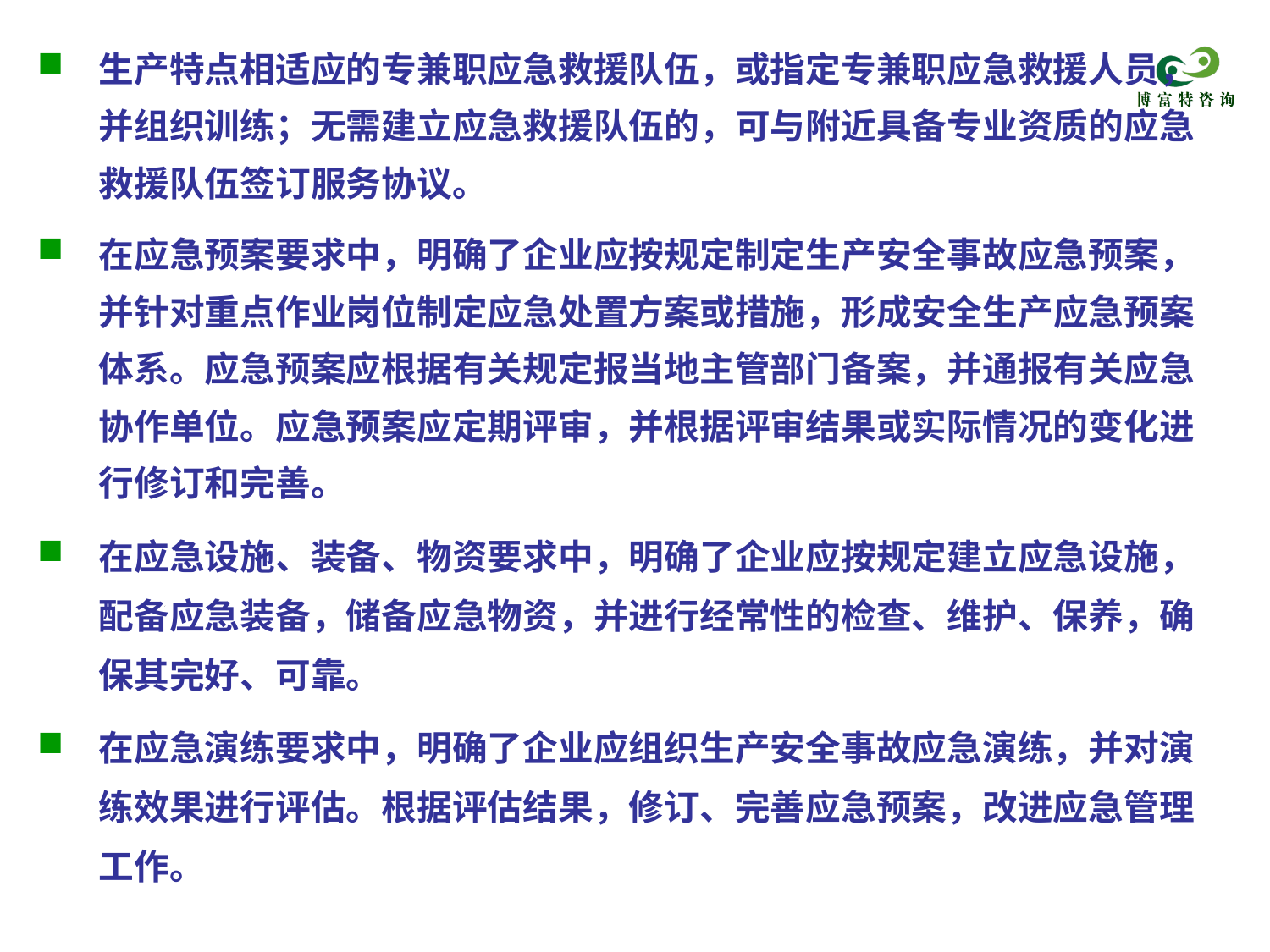

生产特点相适应的专兼职应急救援队伍，或指定专兼职应急救援人员，并组织训练；无需建立应急救援队伍的，可与附近具备专业资质的应急救援队伍签订服务协议。
在应急预案要求中，明确了企业应按规定制定生产安全事故应急预案，并针对重点作业岗位制定应急处置方案或措施，形成安全生产应急预案体系。应急预案应根据有关规定报当地主管部门备案，并通报有关应急协作单位。应急预案应定期评审，并根据评审结果或实际情况的变化进行修订和完善。
在应急设施、装备、物资要求中，明确了企业应按规定建立应急设施，配备应急装备，储备应急物资，并进行经常性的检查、维护、保养，确保其完好、可靠。
在应急演练要求中，明确了企业应组织生产安全事故应急演练，并对演练效果进行评估。根据评估结果，修订、完善应急预案，改进应急管理工作。